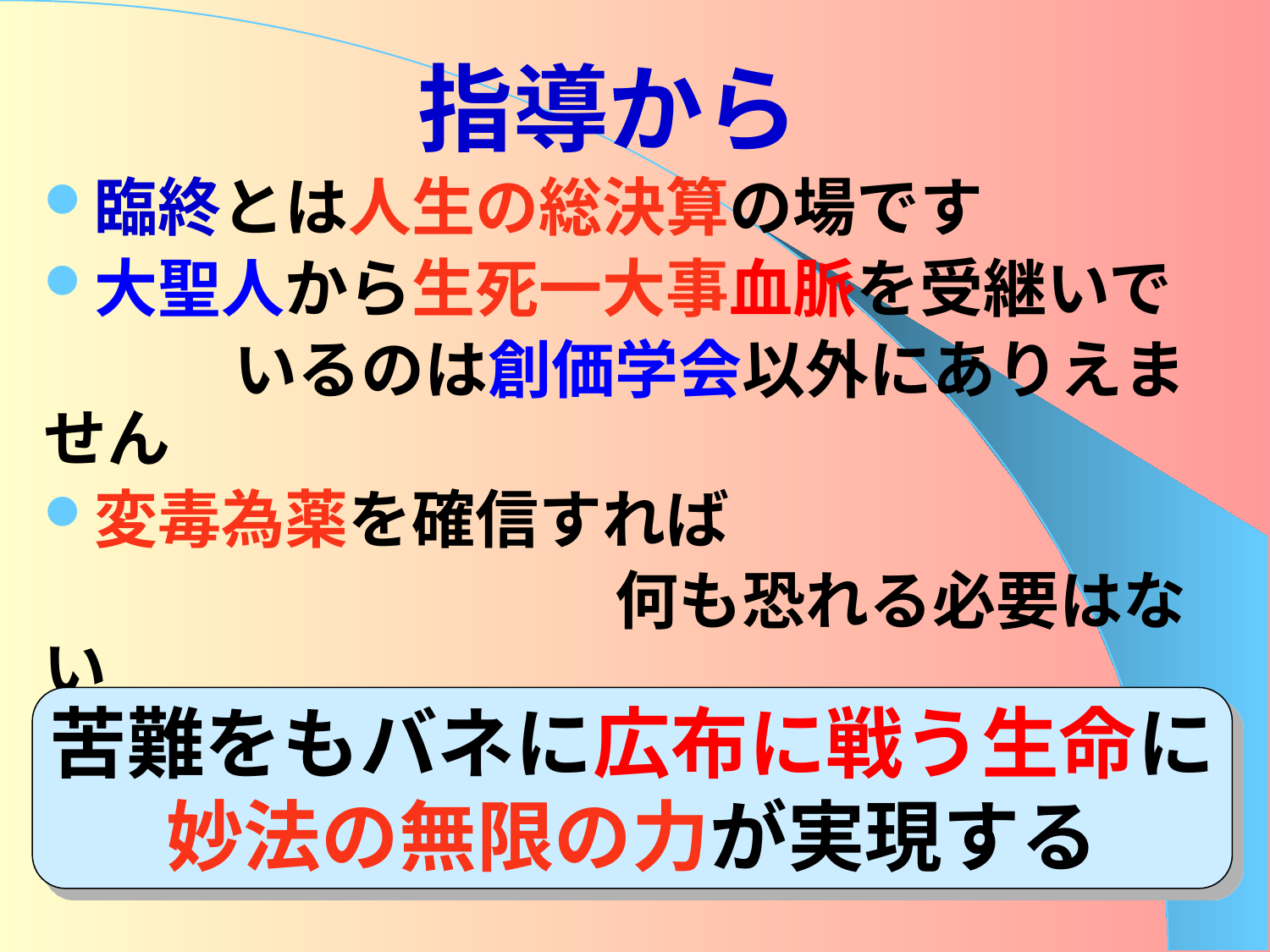

# 指導から
臨終とは人生の総決算の場です
大聖人から生死一大事血脈を受継いで
　　　いるのは創価学会以外にありえません
変毒為薬を確信すれば
　　　　　　　　　何も恐れる必要はない
「自身が変わる」が仏法の根本主題
苦難をもバネに広布に戦う生命に
妙法の無限の力が実現する